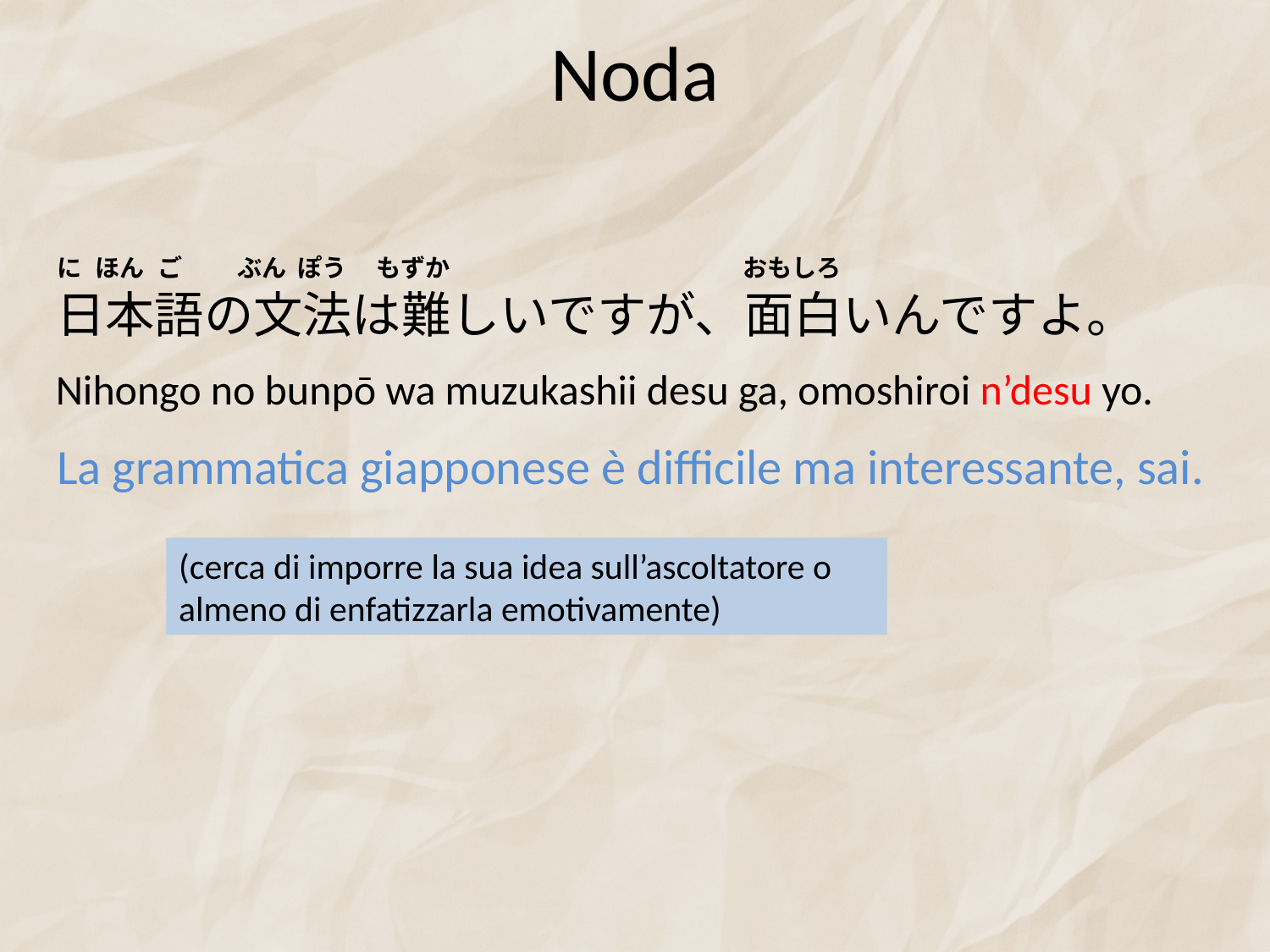

# Noda
に
ほん
ご
ぶん
ぽう
もずか
おもしろ
日本語の文法は難しいですが、面白いんですよ。
Nihongo no bunpō wa muzukashii desu ga, omoshiroi n’desu yo.
La grammatica giapponese è difficile ma interessante, sai.
(cerca di imporre la sua idea sull’ascoltatore o almeno di enfatizzarla emotivamente)